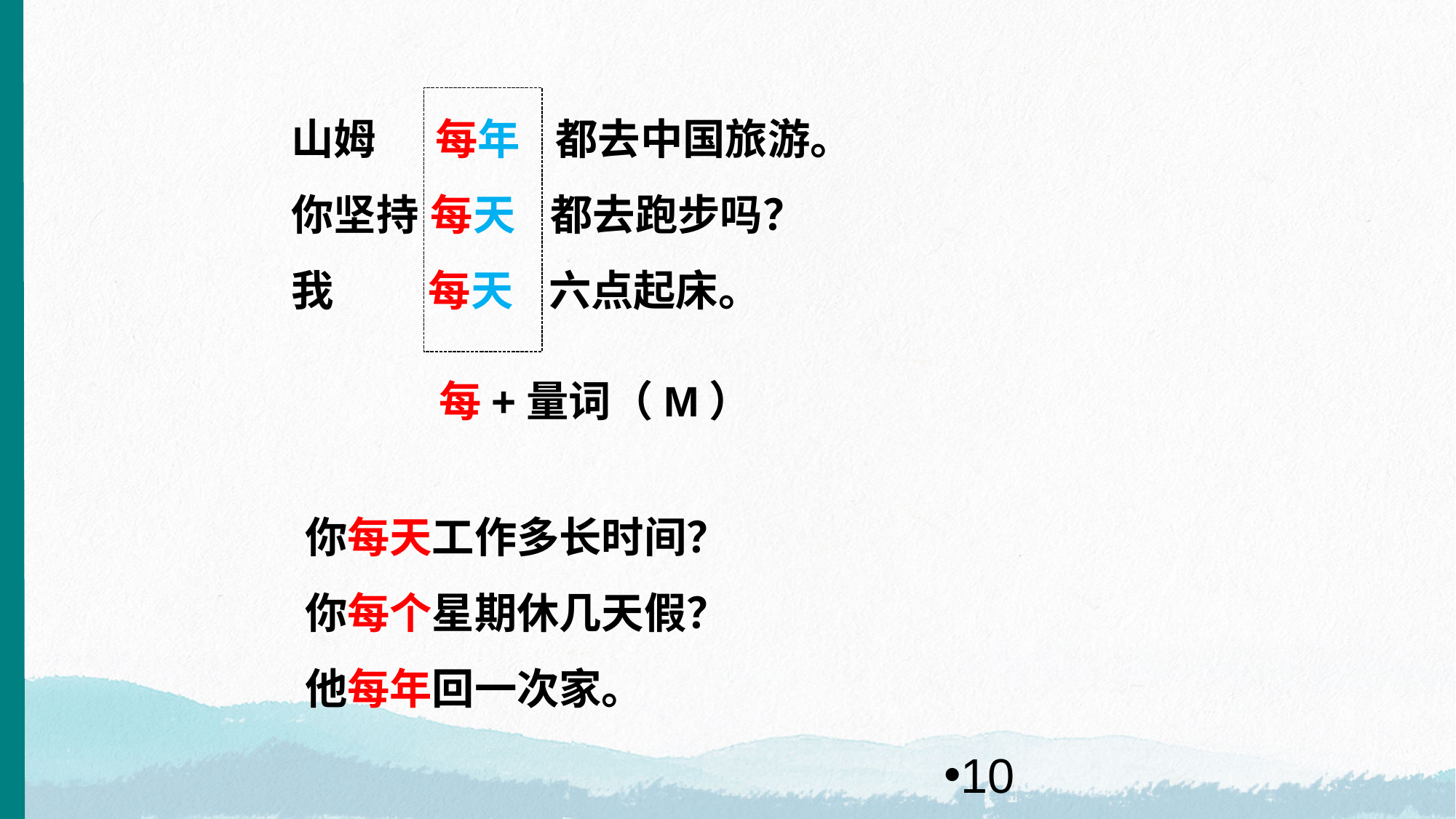

山姆     每年   都去中国旅游。
你坚持 每天   都去跑步吗？
我        每天   六点起床。

 每+量词（M）
你每天工作多长时间？
你每个星期休几天假？
他每年回一次家。
10